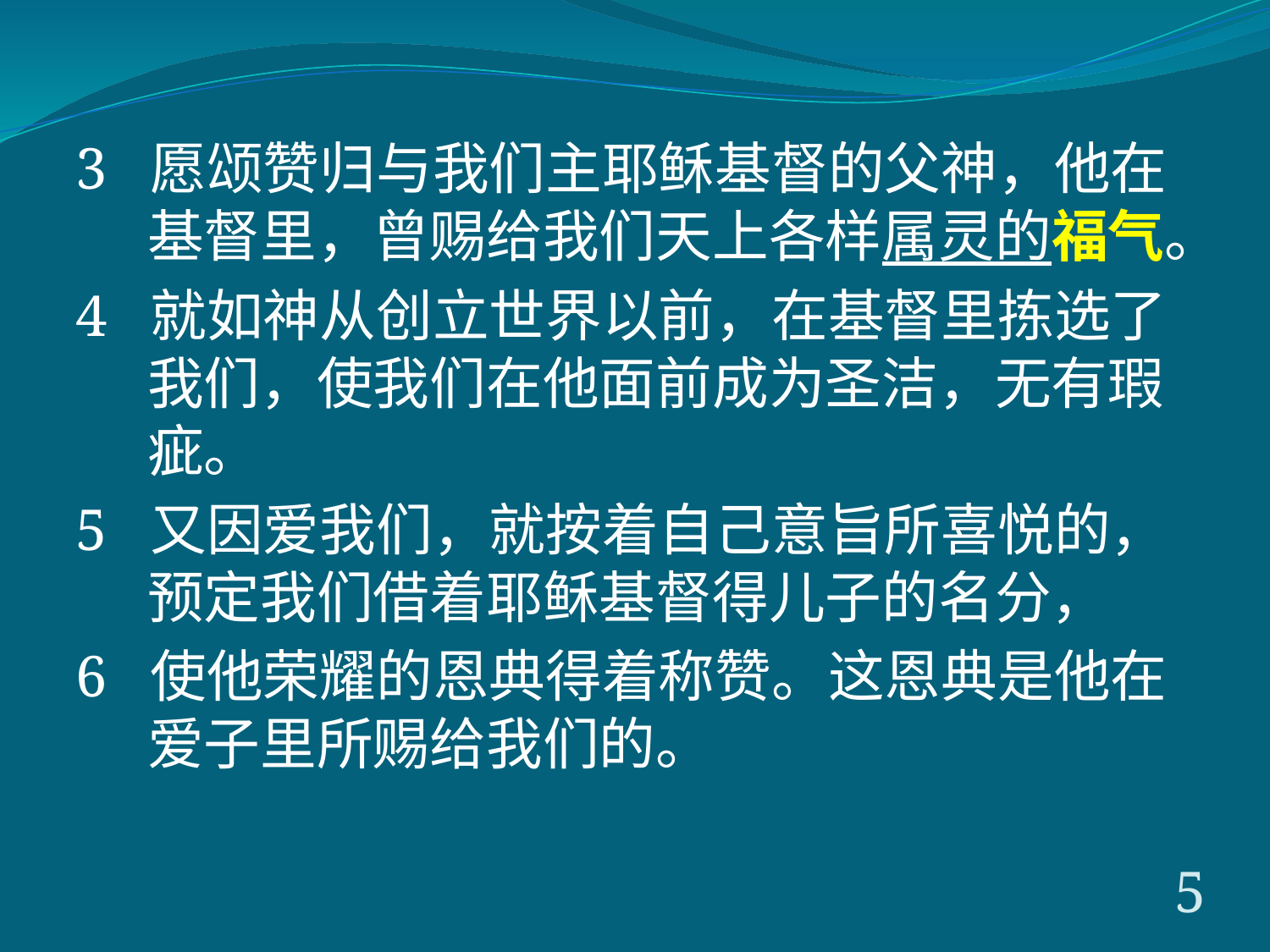

3  愿颂赞归与我们主耶稣基督的父神，他在基督里，曾赐给我们天上各样属灵的福气。
4  就如神从创立世界以前，在基督里拣选了我们，使我们在他面前成为圣洁，无有瑕疵。
5  又因爱我们，就按着自己意旨所喜悦的，预定我们借着耶稣基督得儿子的名分，
6  使他荣耀的恩典得着称赞。这恩典是他在爱子里所赐给我们的。

5